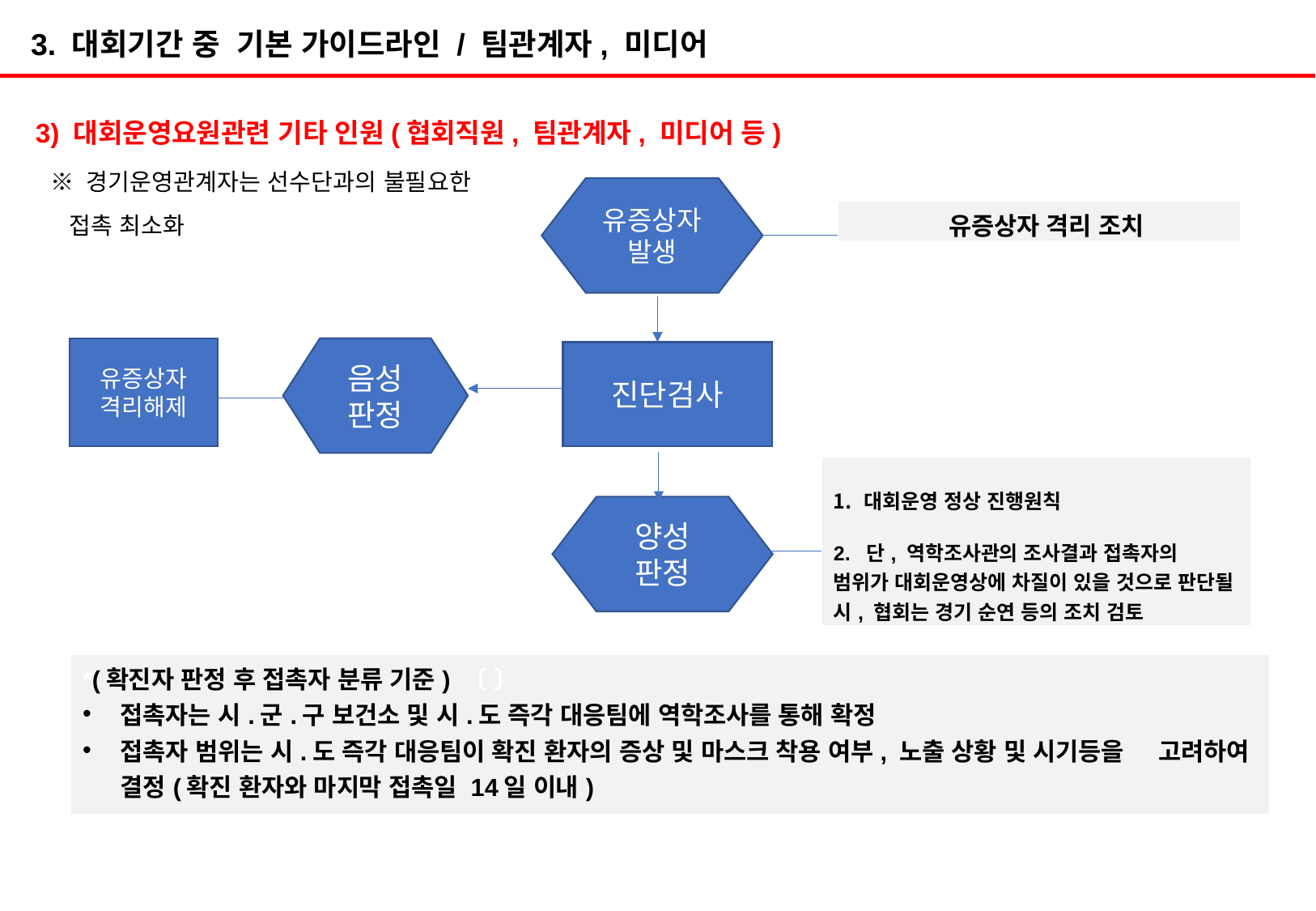

3. 대회기간 중  기본 가이드라인 / 팀관계자, 미디어
3) 대회운영요원관련 기타 인원(협회직원, 팀관계자, 미디어 등)
  ※ 경기운영관계자는 선수단과의 불필요한
     접촉 최소화

유증상자
발생
| 유증상자 격리 조치 |
| --- |
유증상자
격리해제
음성
판정
진단검사
| 대회운영 정상 진행원칙 2. 단, 역학조사관의 조사결과 접촉자의 범위가 대회운영상에 차질이 있을 것으로 판단될 시, 협회는 경기 순연 등의 조치 검토 |
| --- |
양성
판정
| \*(확진자 판정 후 접촉자 분류 기준) 〔 〕 접촉자는 시.군.구 보건소 및 시.도 즉각 대응팀에 역학조사를 통해 확정 접촉자 범위는 시.도 즉각 대응팀이 확진 환자의 증상 및 마스크 착용 여부, 노출 상황 및 시기등을 고려하여 결정(확진 환자와 마지막 접촉일 14일 이내) |
| --- |